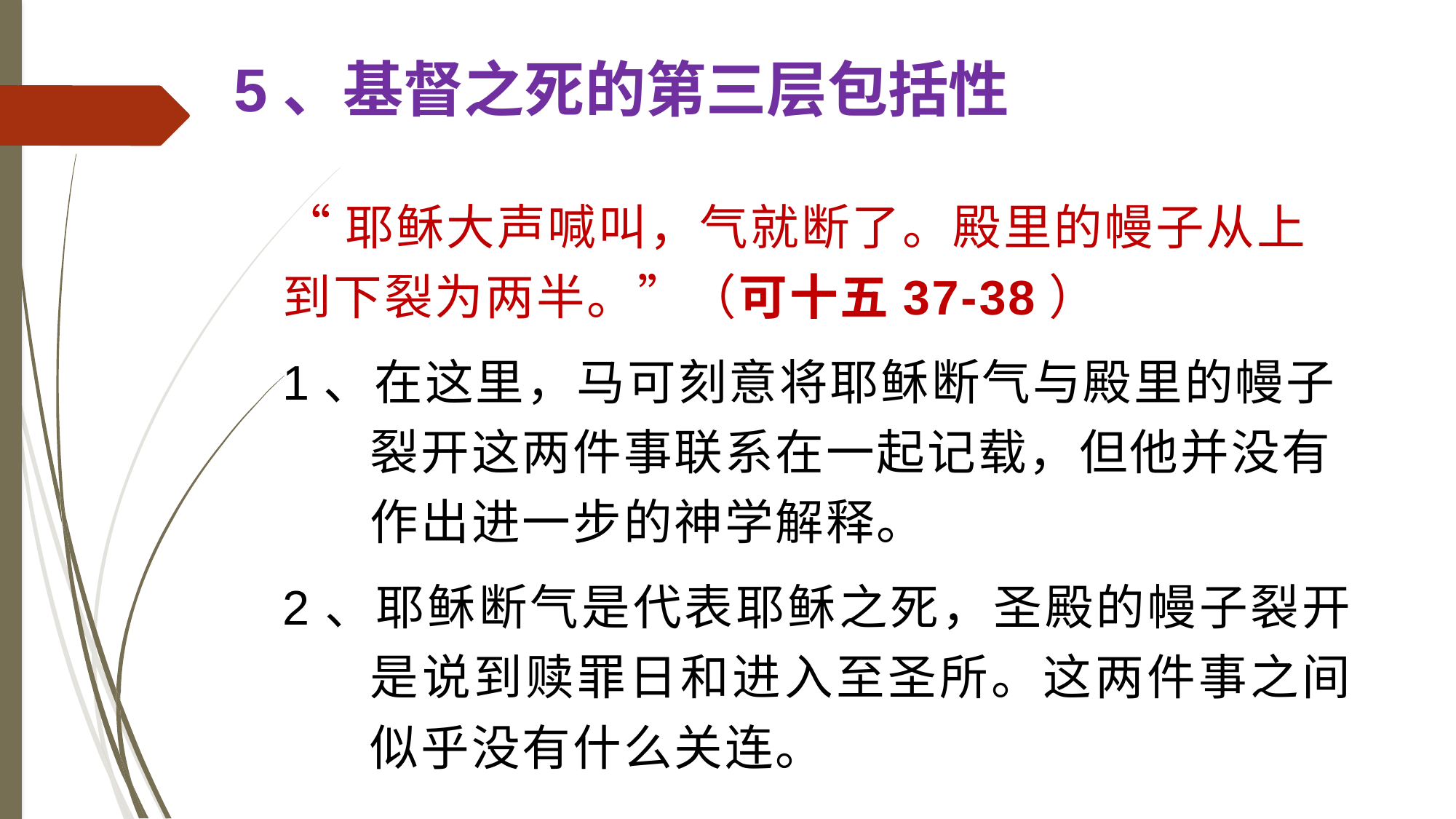

# 5、基督之死的第三层包括性
“耶稣大声喊叫，气就断了。殿里的幔子从上到下裂为两半。”（可十五37-38）
1、在这里，马可刻意将耶稣断气与殿里的幔子裂开这两件事联系在一起记载，但他并没有作出进一步的神学解释。
2、耶稣断气是代表耶稣之死，圣殿的幔子裂开是说到赎罪日和进入至圣所。这两件事之间似乎没有什么关连。